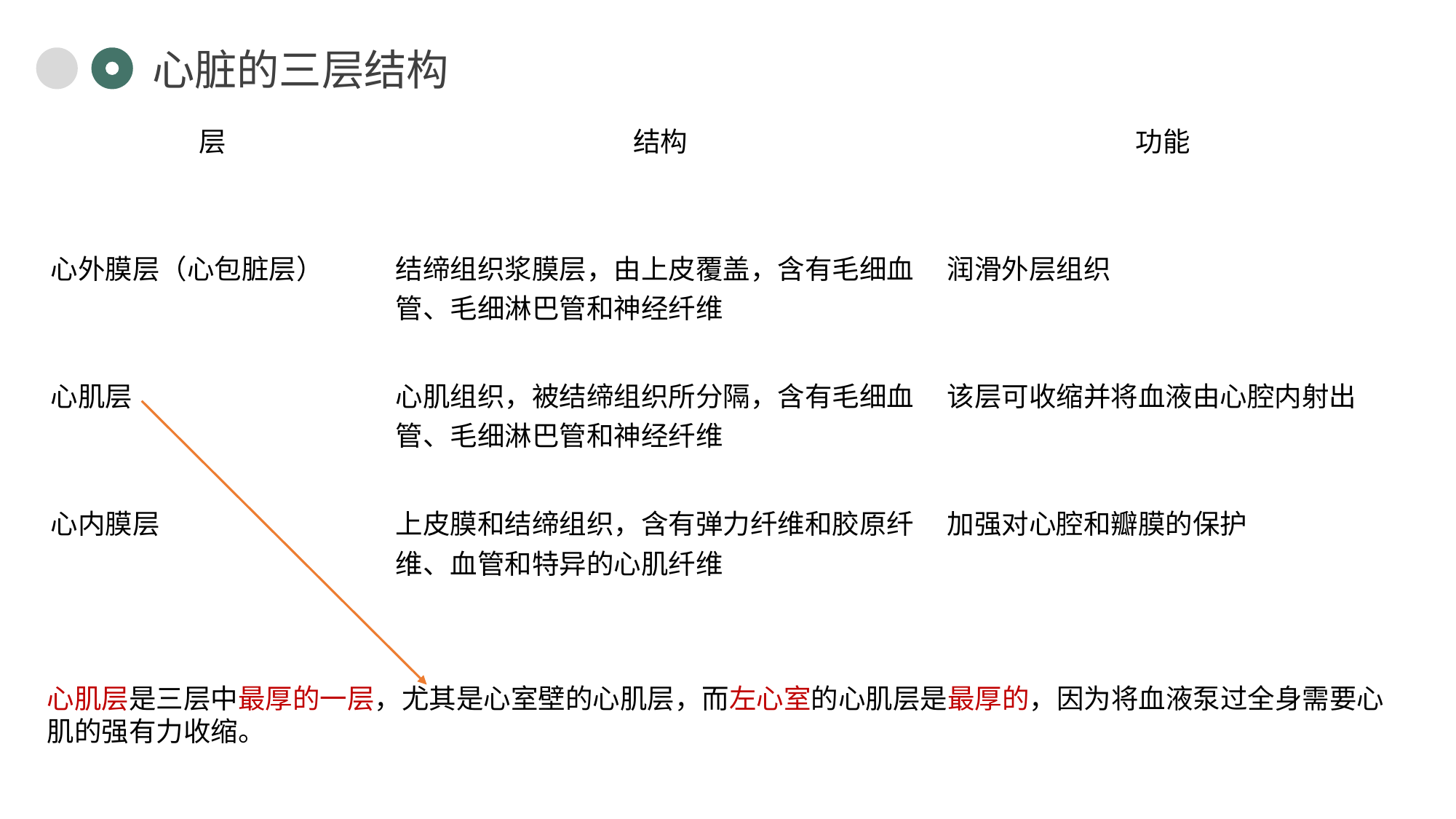

心脏的三层结构

| 层 | 结构 | 功能 |
| --- | --- | --- |
| 心外膜层（心包脏层） | 结缔组织浆膜层，由上皮覆盖，含有毛细血管、毛细淋巴管和神经纤维 | 润滑外层组织 |
| 心肌层 | 心肌组织，被结缔组织所分隔，含有毛细血管、毛细淋巴管和神经纤维 | 该层可收缩并将血液由心腔内射出 |
| 心内膜层 | 上皮膜和结缔组织，含有弹力纤维和胶原纤维、血管和特异的心肌纤维 | 加强对心腔和瓣膜的保护 |
心肌层是三层中最厚的一层，尤其是心室壁的心肌层，而左心室的心肌层是最厚的，因为将血液泵过全身需要心肌的强有力收缩。